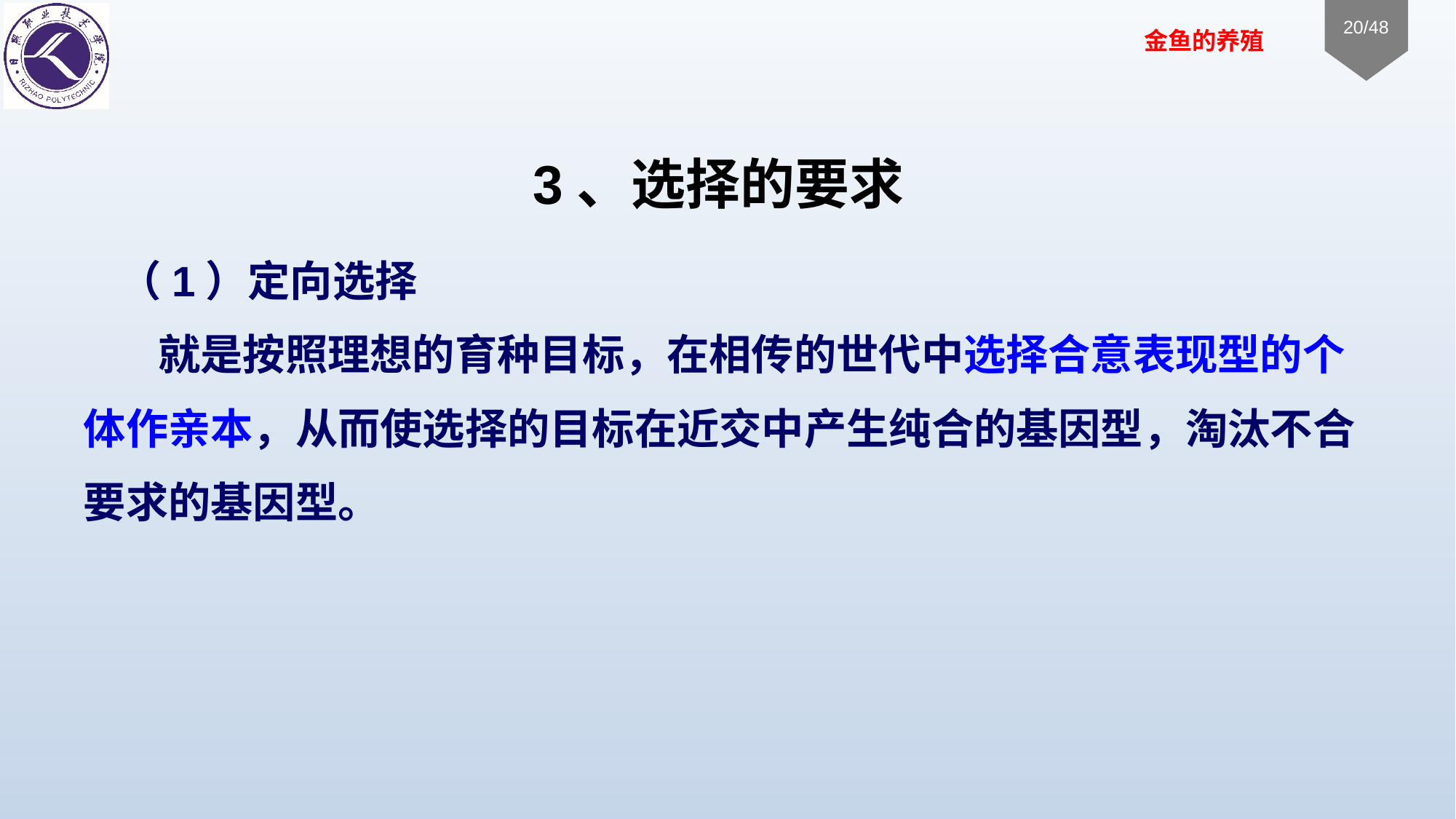

# 3、选择的要求
（1）定向选择
   就是按照理想的育种目标，在相传的世代中选择合意表现型的个体作亲本，从而使选择的目标在近交中产生纯合的基因型，淘汰不合要求的基因型。